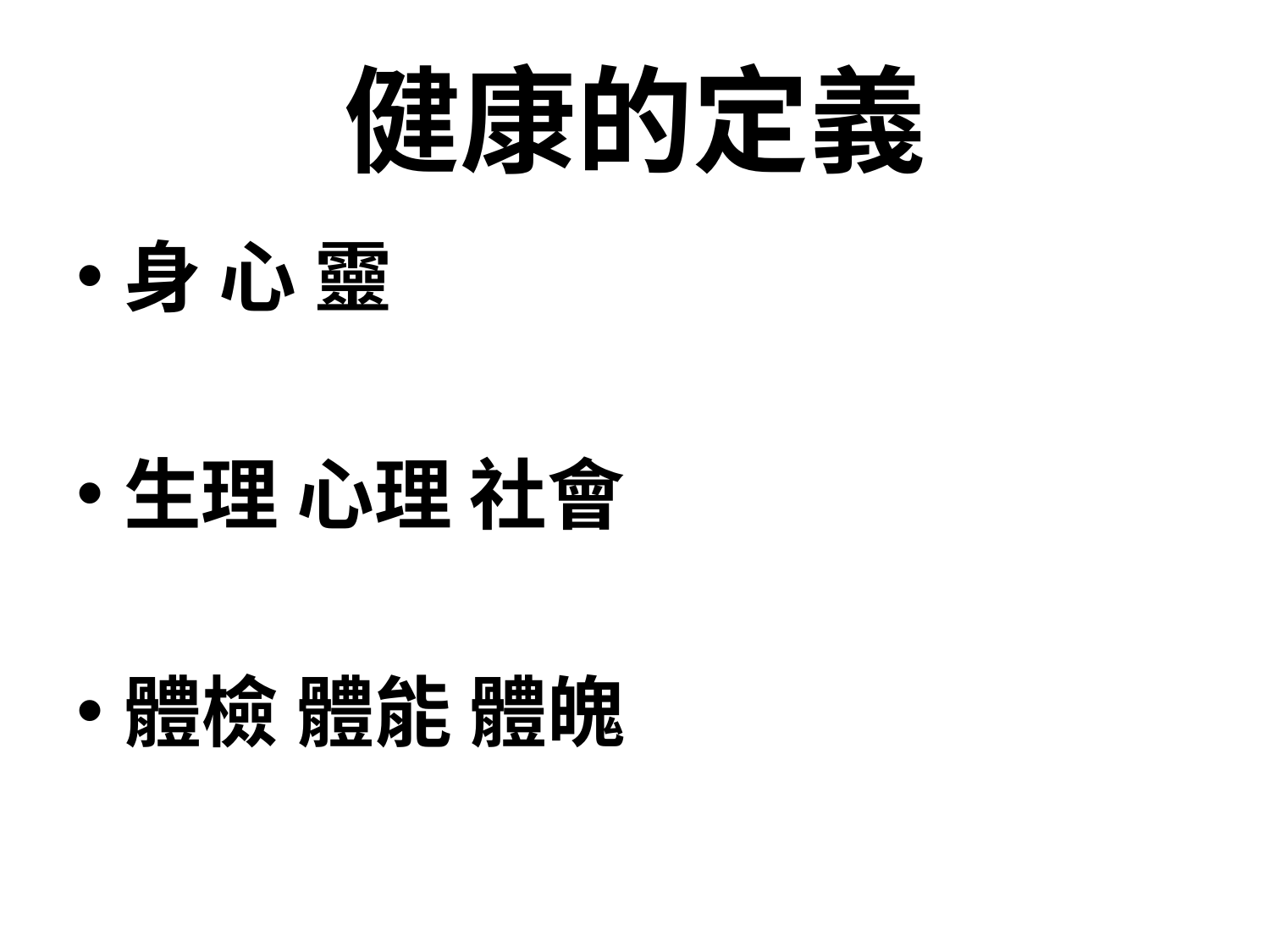

# 健康的定義
身 心 靈

生理 心理 社會

體檢 體能 體魄